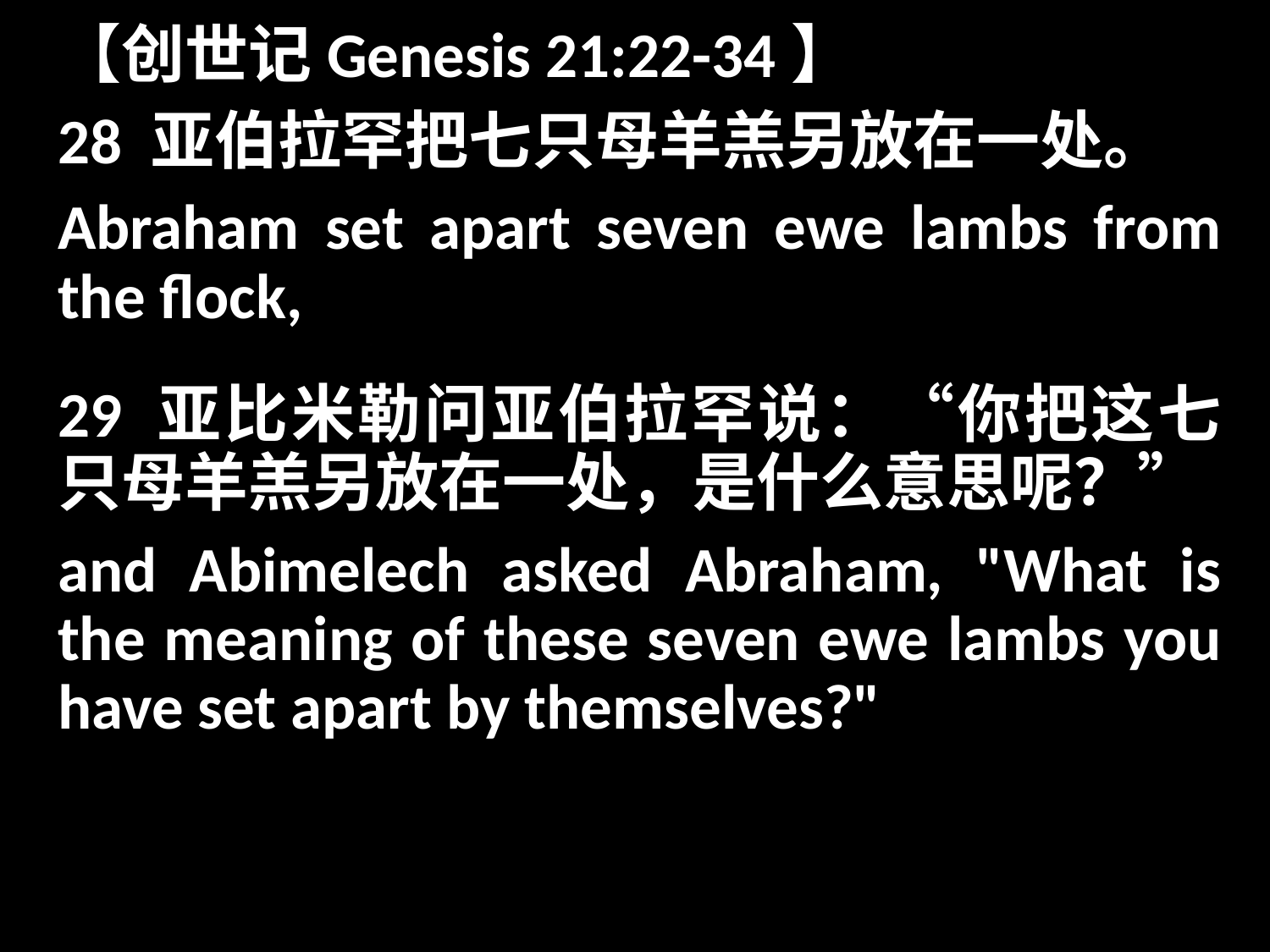

【创世记Genesis 21:22-34】
28 亚伯拉罕把七只母羊羔另放在一处。
Abraham set apart seven ewe lambs from the flock,

29 亚比米勒问亚伯拉罕说：“你把这七只母羊羔另放在一处，是什么意思呢？”
and Abimelech asked Abraham, "What is the meaning of these seven ewe lambs you have set apart by themselves?"